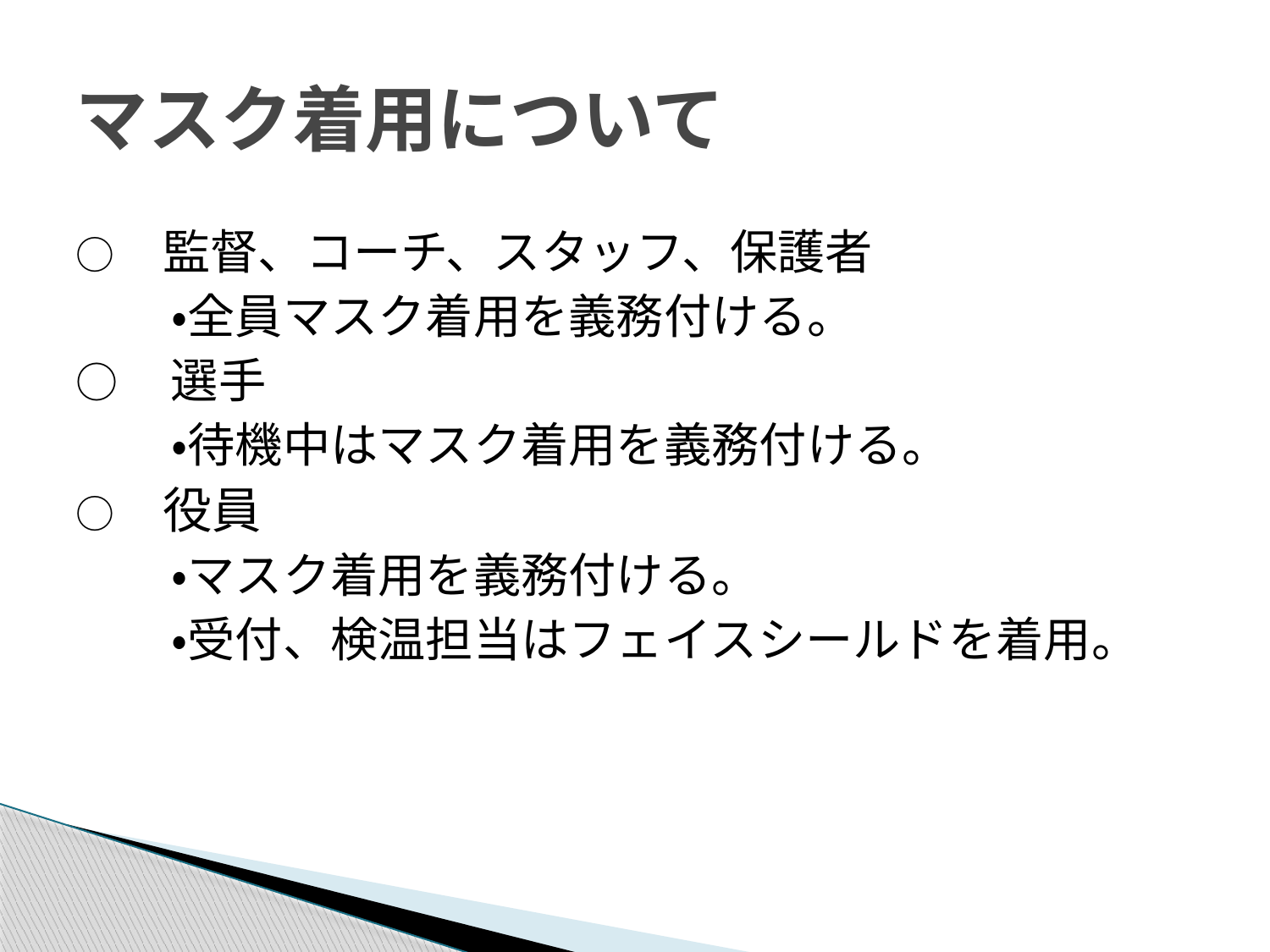

# マスク着用について
○　監督、コーチ、スタッフ、保護者
　　・全員マスク着用を義務付ける。
○　選手
　　・待機中はマスク着用を義務付ける。
○　役員
　　・マスク着用を義務付ける。
　　・受付、検温担当はフェイスシールドを着用。